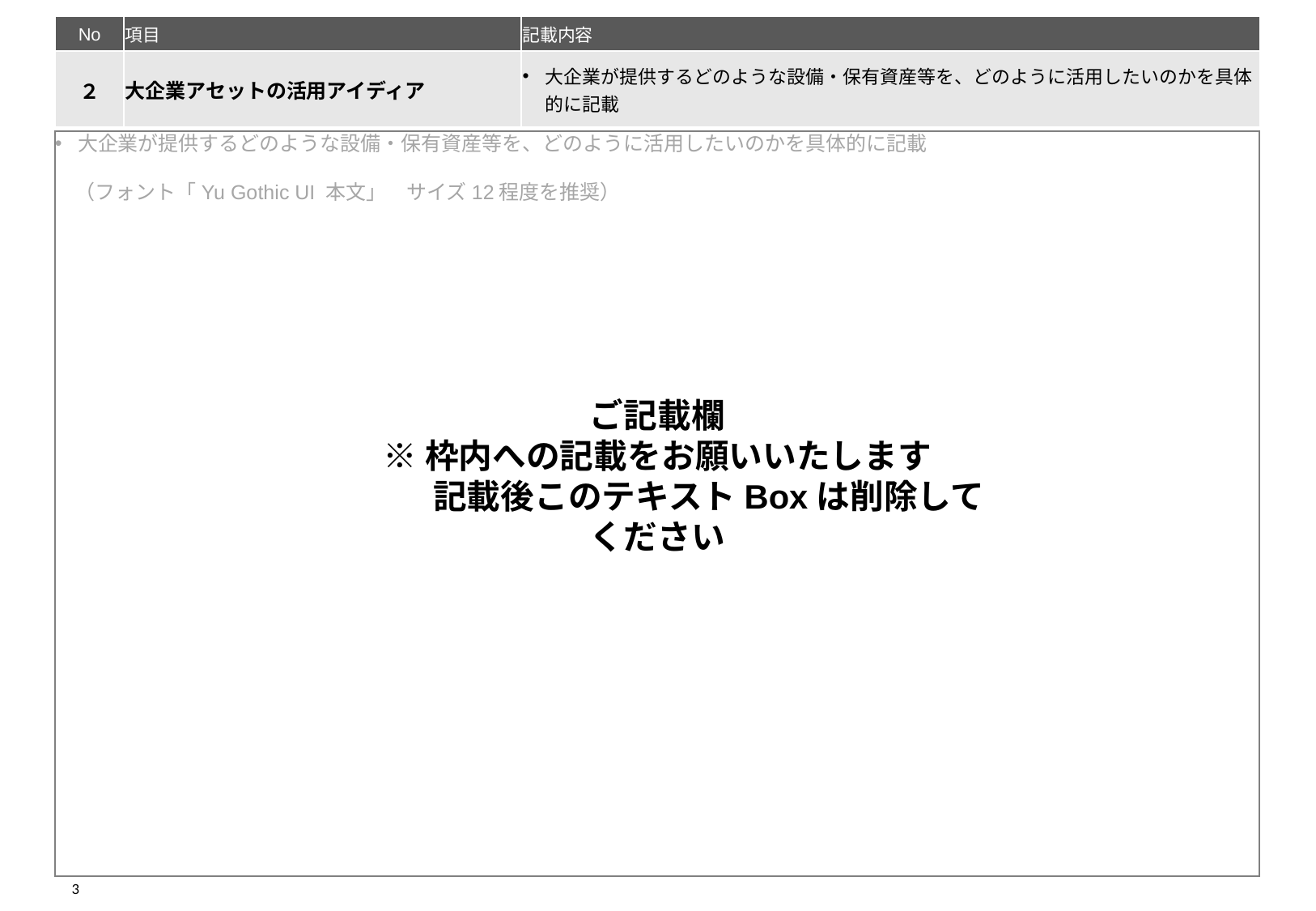

| No | 項目 | 記載内容 |
| --- | --- | --- |
| ２ | 大企業アセットの活用アイディア | 大企業が提供するどのような設備・保有資産等を、どのように活用したいのかを具体的に記載 |
大企業が提供するどのような設備・保有資産等を、どのように活用したいのかを具体的に記載

　（フォント「Yu Gothic UI 本文」　サイズ12程度を推奨）
ご記載欄
※枠内への記載をお願いいたします
　　　記載後このテキストBoxは削除してください
3